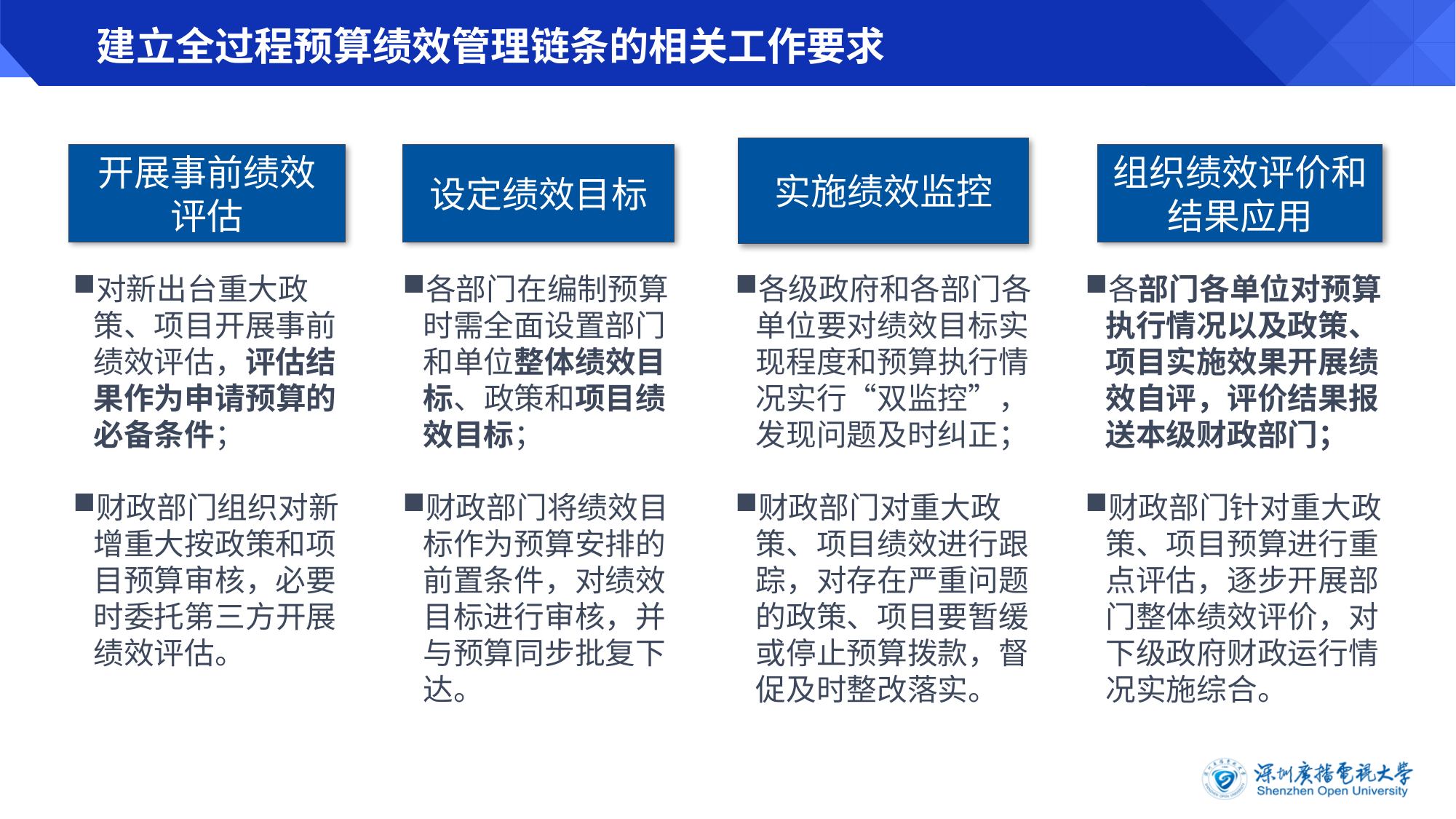

# 建立全过程预算绩效管理链条的相关工作要求
实施绩效监控
开展事前绩效评估
设定绩效目标
组织绩效评价和结果应用
各部门在编制预算时需全面设置部门和单位整体绩效目标、政策和项目绩效目标；
财政部门将绩效目标作为预算安排的前置条件，对绩效目标进行审核，并与预算同步批复下达。
各级政府和各部门各单位要对绩效目标实现程度和预算执行情况实行“双监控”，发现问题及时纠正；
财政部门对重大政策、项目绩效进行跟踪，对存在严重问题的政策、项目要暂缓或停止预算拨款，督促及时整改落实。
对新出台重大政策、项目开展事前绩效评估，评估结果作为申请预算的必备条件；
财政部门组织对新增重大按政策和项目预算审核，必要时委托第三方开展绩效评估。
各部门各单位对预算执行情况以及政策、项目实施效果开展绩效自评，评价结果报送本级财政部门；
财政部门针对重大政策、项目预算进行重点评估，逐步开展部门整体绩效评价，对下级政府财政运行情况实施综合。